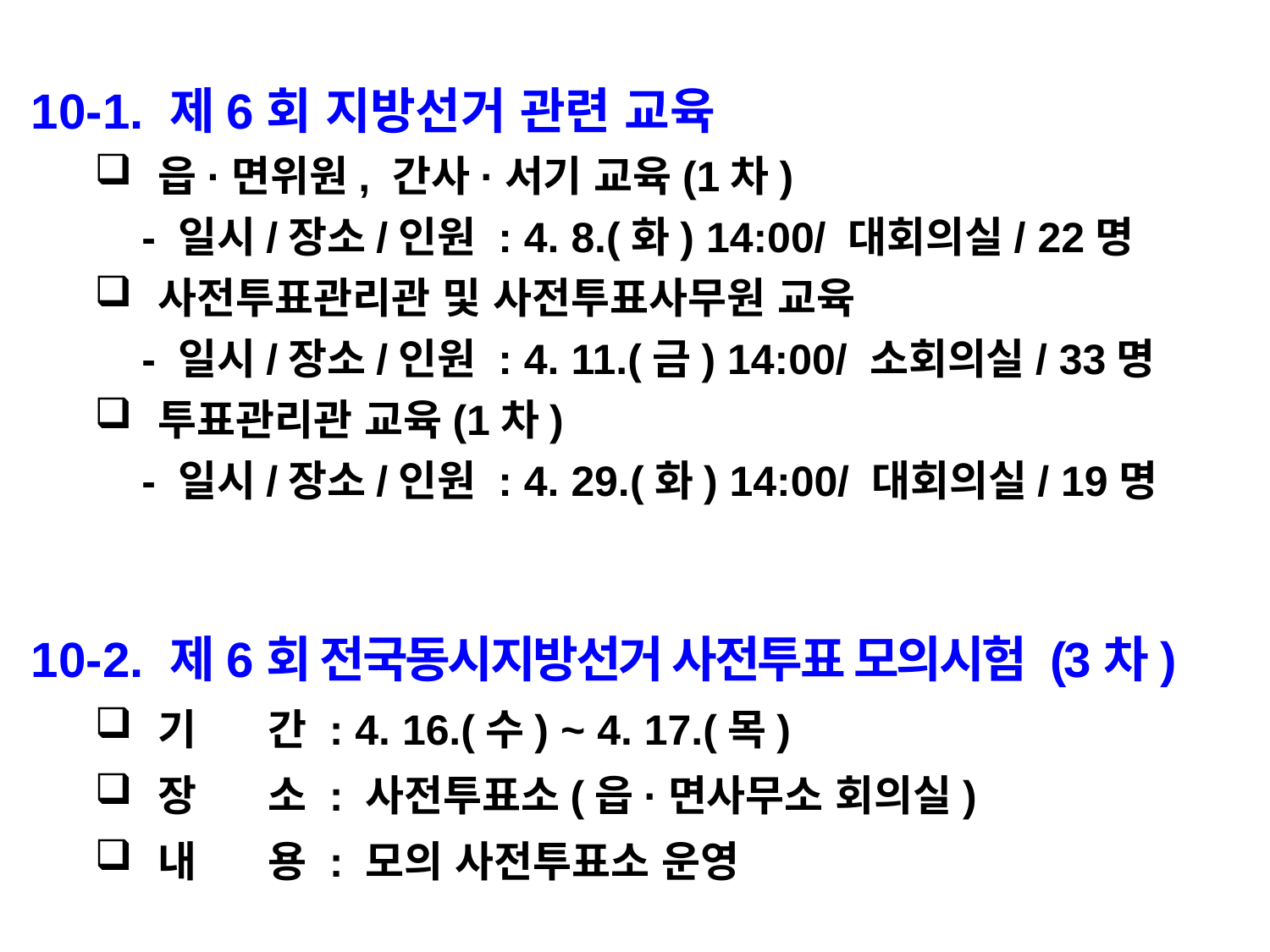

10-1. 제6회 지방선거 관련 교육
읍·면위원, 간사·서기 교육(1차)
    - 일시/장소/인원 : 4. 8.(화) 14:00/ 대회의실/ 22명
사전투표관리관 및 사전투표사무원 교육
    - 일시/장소/인원 : 4. 11.(금) 14:00/ 소회의실/ 33명
투표관리관 교육(1차)
    - 일시/장소/인원 : 4. 29.(화) 14:00/ 대회의실/ 19명

10-2. 제6회 전국동시지방선거 사전투표 모의시험 (3차)
기      간 : 4. 16.(수) ~ 4. 17.(목)
장      소 : 사전투표소(읍·면사무소 회의실)
내      용 : 모의 사전투표소 운영